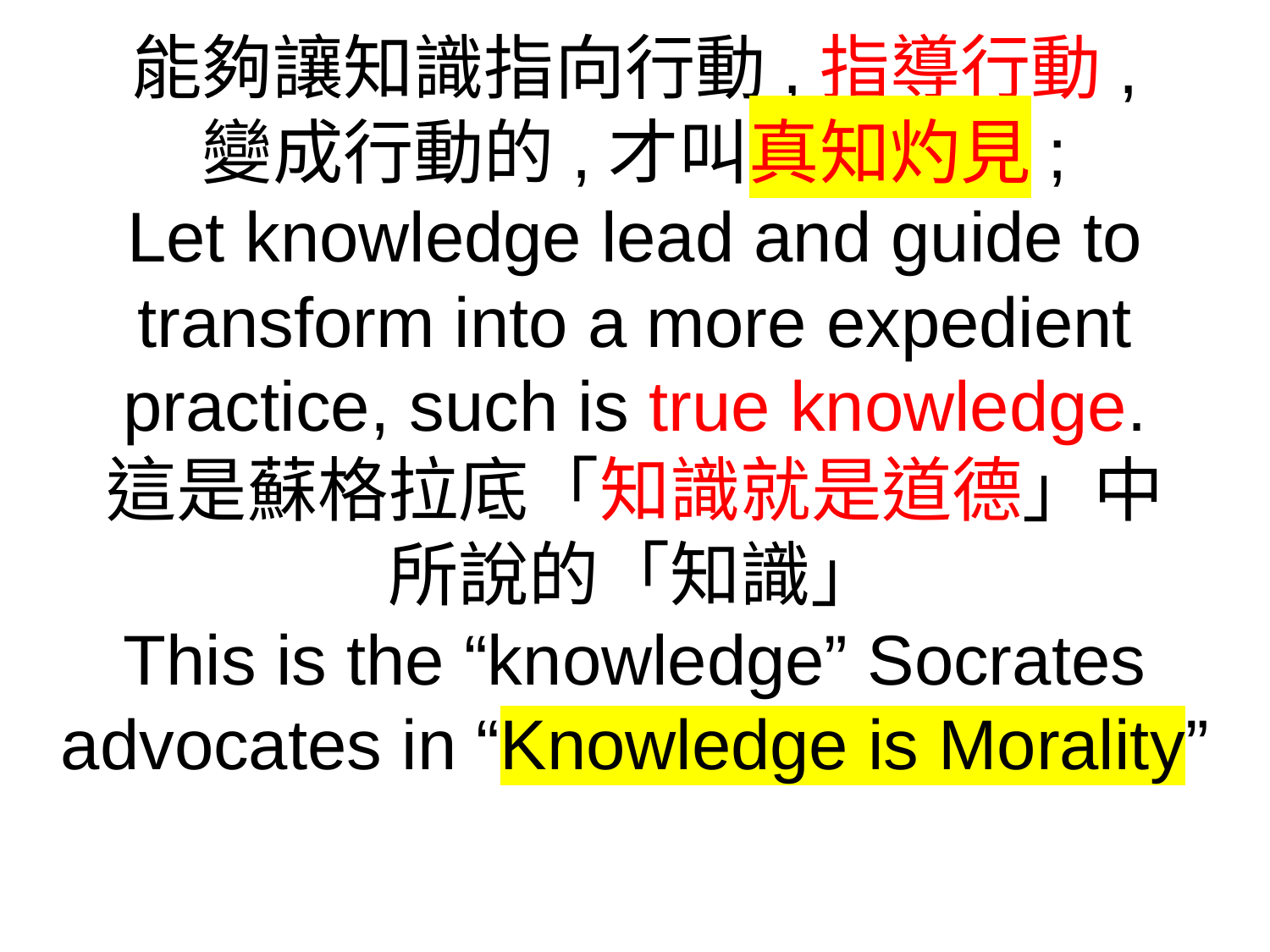

能夠讓知識指向行動,指導行動,
變成行動的,才叫真知灼見;
Let knowledge lead and guide to transform into a more expedient practice, such is true knowledge.
這是蘇格拉底「知識就是道德」中
所說的「知識」
This is the “knowledge” Socrates advocates in “Knowledge is Morality”